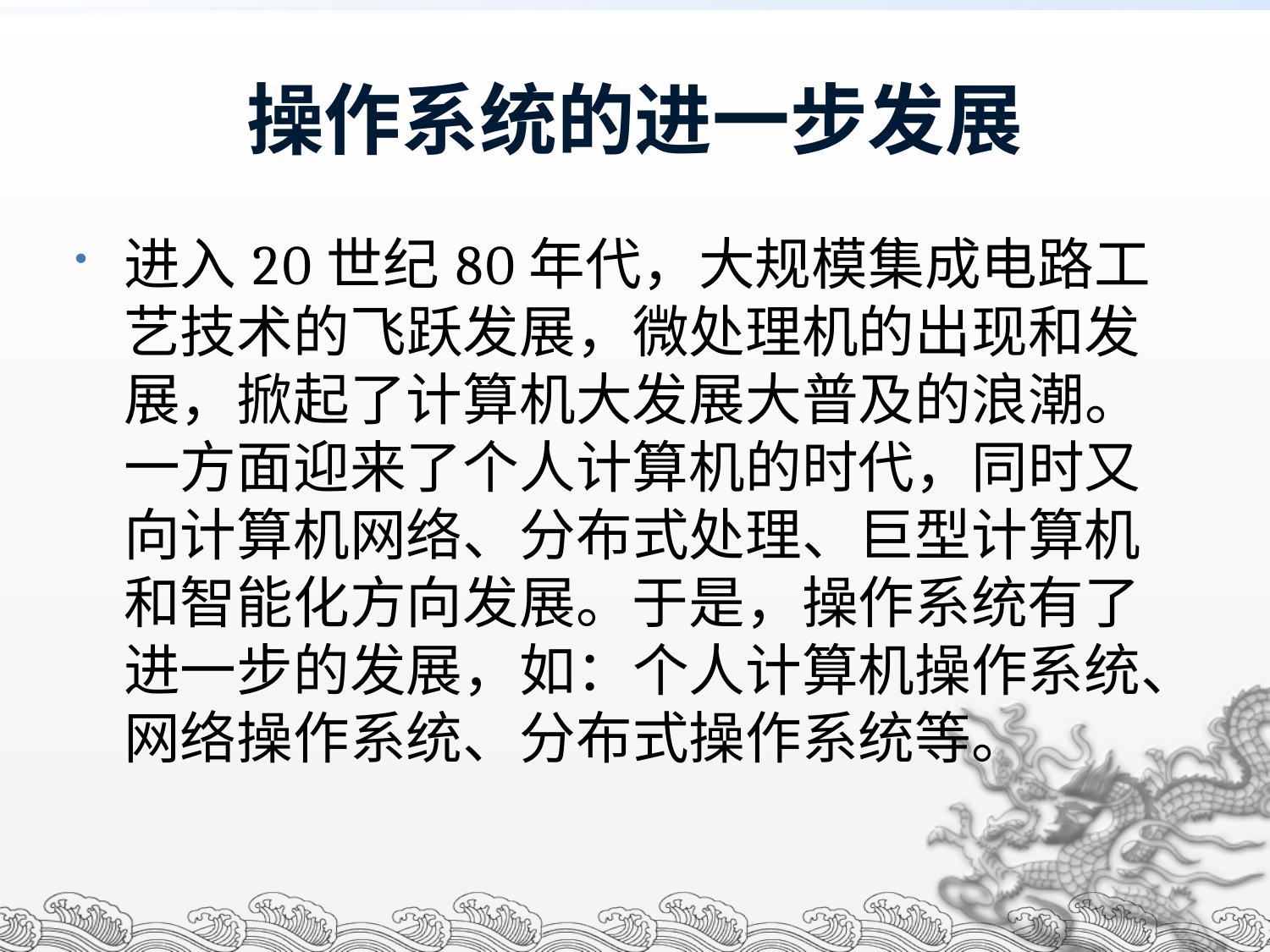

# 操作系统的进一步发展
进入20世纪80年代，大规模集成电路工艺技术的飞跃发展，微处理机的出现和发展，掀起了计算机大发展大普及的浪潮。一方面迎来了个人计算机的时代，同时又向计算机网络、分布式处理、巨型计算机和智能化方向发展。于是，操作系统有了进一步的发展，如：个人计算机操作系统、网络操作系统、分布式操作系统等。